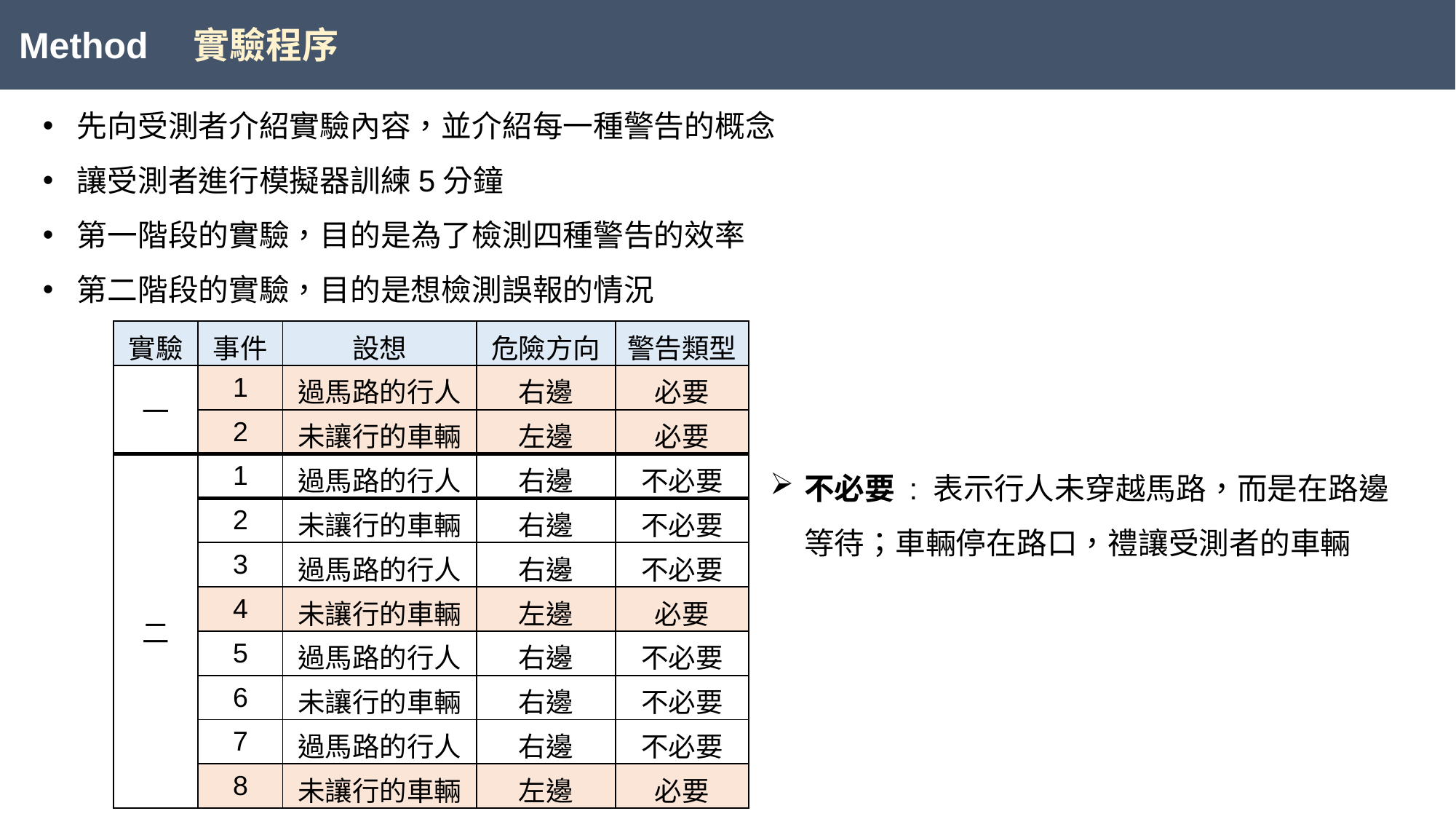

實驗程序
Method
先向受測者介紹實驗內容，並介紹每一種警告的概念
讓受測者進行模擬器訓練5分鐘
第一階段的實驗，目的是為了檢測四種警告的效率
第二階段的實驗，目的是想檢測誤報的情況
| 實驗 | 事件 | 設想 | 危險方向 | 警告類型 |
| --- | --- | --- | --- | --- |
| 一 | 1 | 過馬路的行人 | 右邊 | 必要 |
|  | 2 | 未讓行的車輛 | 左邊 | 必要 |
| 二 | 1 | 過馬路的行人 | 右邊 | 不必要 |
|  | 2 | 未讓行的車輛 | 右邊 | 不必要 |
|  | 3 | 過馬路的行人 | 右邊 | 不必要 |
|  | 4 | 未讓行的車輛 | 左邊 | 必要 |
|  | 5 | 過馬路的行人 | 右邊 | 不必要 |
|  | 6 | 未讓行的車輛 | 右邊 | 不必要 |
|  | 7 | 過馬路的行人 | 右邊 | 不必要 |
|  | 8 | 未讓行的車輛 | 左邊 | 必要 |
不必要 : 表示行人未穿越馬路，而是在路邊等待；車輛停在路口，禮讓受測者的車輛